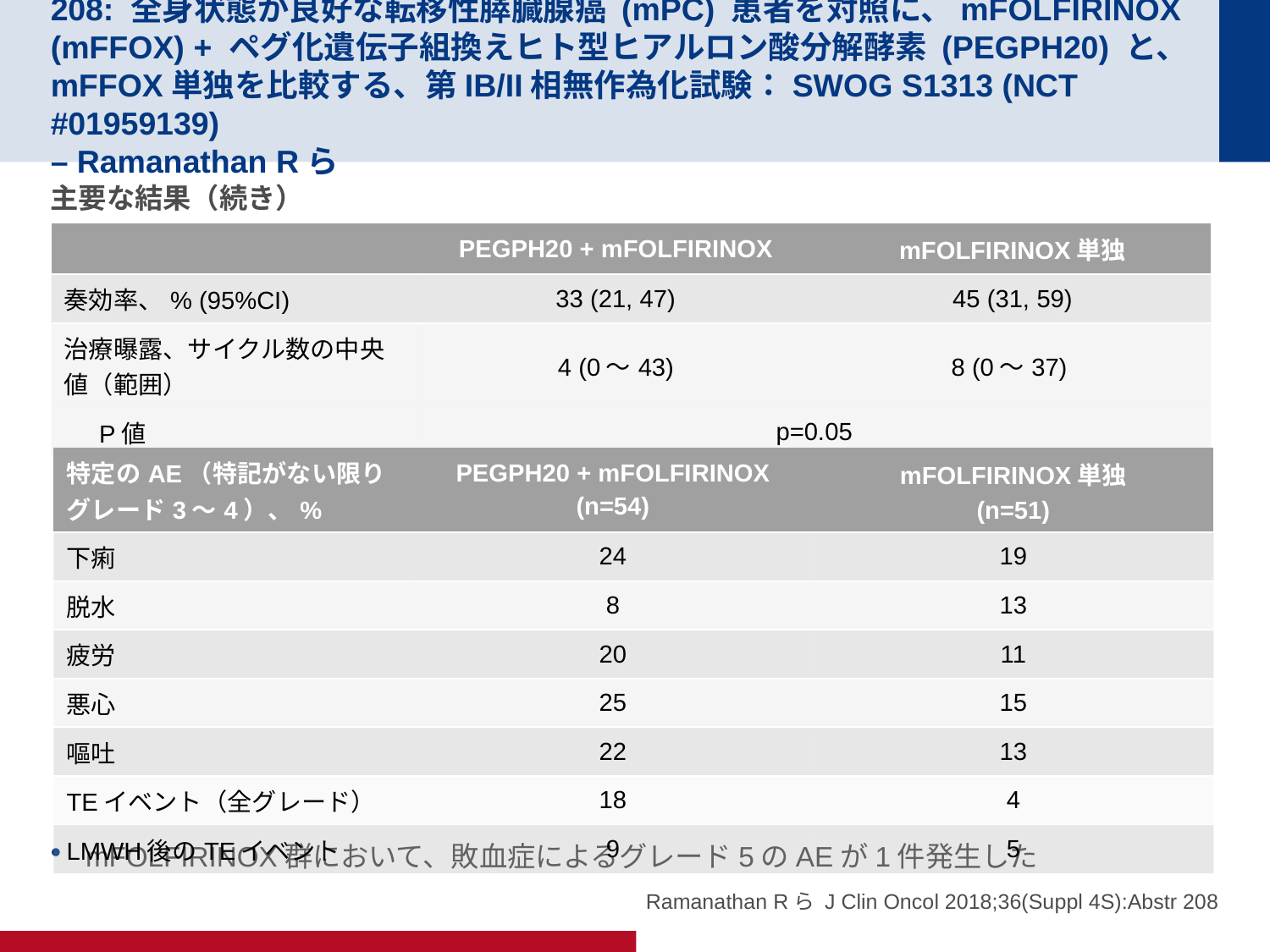

# 208: 全身状態が良好な転移性膵臓腺癌 (mPC) 患者を対照に、mFOLFIRINOX (mFFOX) + ペグ化遺伝子組換えヒト型ヒアルロン酸分解酵素 (PEGPH20) と、mFFOX単独を比較する、第IB/II相無作為化試験：SWOG S1313 (NCT #01959139) – Ramanathan Rら
主要な結果（続き）

mFOLFIRINOX群において、敗血症によるグレード5のAEが1件発生した
|  | PEGPH20 + mFOLFIRINOX | mFOLFIRINOX単独 |
| --- | --- | --- |
| 奏効率、% (95%CI) | 33 (21, 47) | 45 (31, 59) |
| 治療曝露、サイクル数の中央値（範囲） | 4 (0～43) | 8 (0～37) |
| P値 | p=0.05 |  |
| 特定のAE（特記がない限りグレード3～4）、% | PEGPH20 + mFOLFIRINOX (n=54) | mFOLFIRINOX単独 (n=51) |
| --- | --- | --- |
| 下痢 | 24 | 19 |
| 脱水 | 8 | 13 |
| 疲労 | 20 | 11 |
| 悪心 | 25 | 15 |
| 嘔吐 | 22 | 13 |
| TEイベント（全グレード） | 18 | 4 |
| LMWH後のTEイベント | 9 | 5 |
Ramanathan Rら J Clin Oncol 2018;36(Suppl 4S):Abstr 208